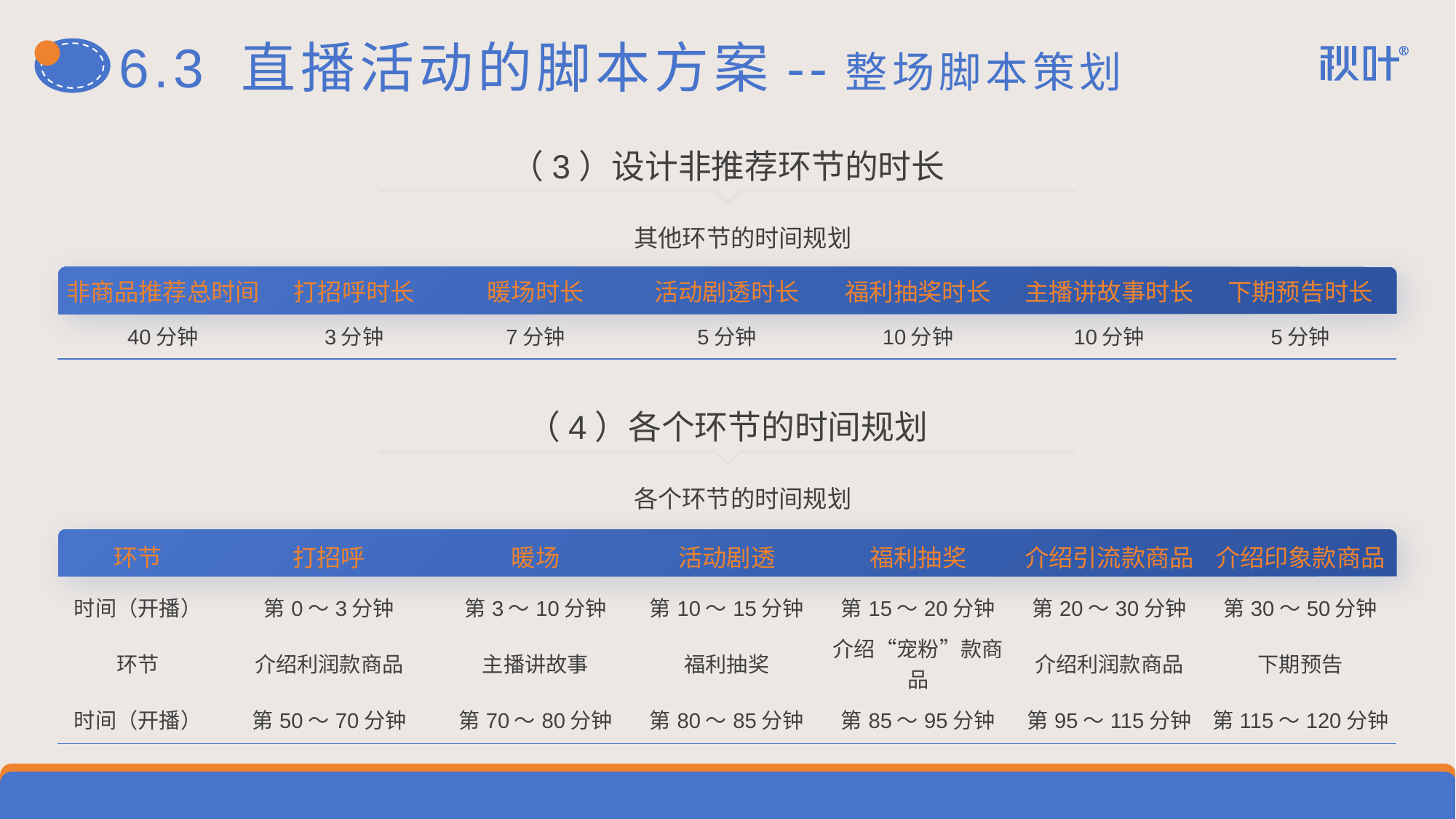

# 6.3 直播活动的脚本方案--整场脚本策划
（3）设计非推荐环节的时长

其他环节的时间规划

| 非商品推荐总时间 | 打招呼时长 | 暖场时长 | 活动剧透时长 | 福利抽奖时长 | 主播讲故事时长 | 下期预告时长 |
| --- | --- | --- | --- | --- | --- | --- |
| 40分钟 | 3分钟 | 7分钟 | 5分钟 | 10分钟 | 10分钟 | 5分钟 |
（4）各个环节的时间规划

各个环节的时间规划

| 环节 | 打招呼 | 暖场 | 活动剧透 | 福利抽奖 | 介绍引流款商品 | 介绍印象款商品 |
| --- | --- | --- | --- | --- | --- | --- |
| 时间（开播） | 第0～3分钟 | 第3～10分钟 | 第10～15分钟 | 第15～20分钟 | 第20～30分钟 | 第30～50分钟 |
| 环节 | 介绍利润款商品 | 主播讲故事 | 福利抽奖 | 介绍“宠粉”款商品 | 介绍利润款商品 | 下期预告 |
| 时间（开播） | 第50～70分钟 | 第70～80分钟 | 第80～85分钟 | 第85～95分钟 | 第95～115分钟 | 第115～120分钟 |